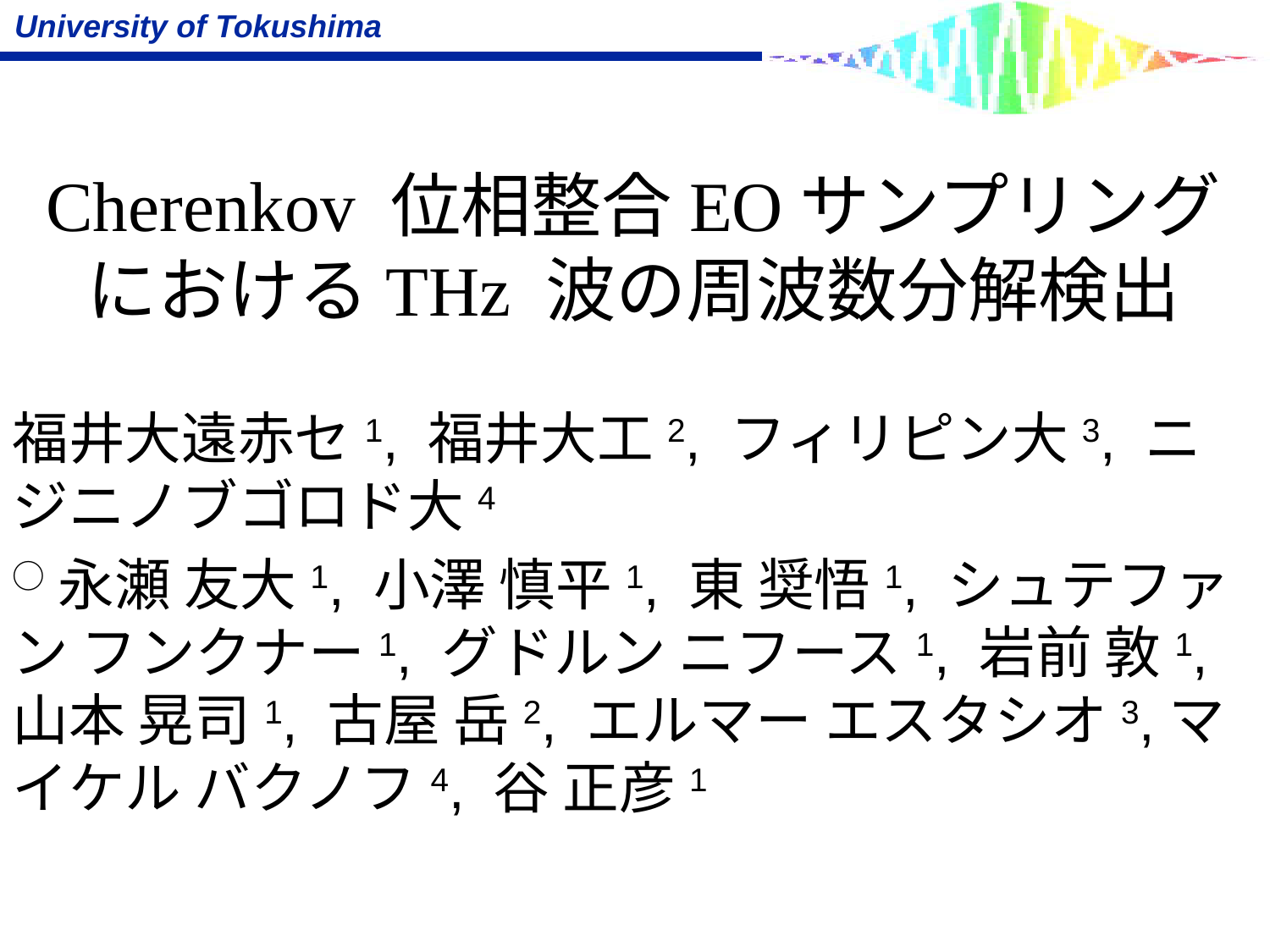

# Cherenkov 位相整合EOサンプリングにおけるTHz 波の周波数分解検出
福井大遠赤セ1, 福井大工2, フィリピン大3, ニジニノブゴロド大4
○永瀬 友大1, 小澤 慎平1, 東 奨悟1, シュテファン フンクナー1, グドルン ニフース1, 岩前 敦1, 山本 晃司1, 古屋 岳2, エルマー エスタシオ3,マイケル バクノフ4, 谷 正彦1